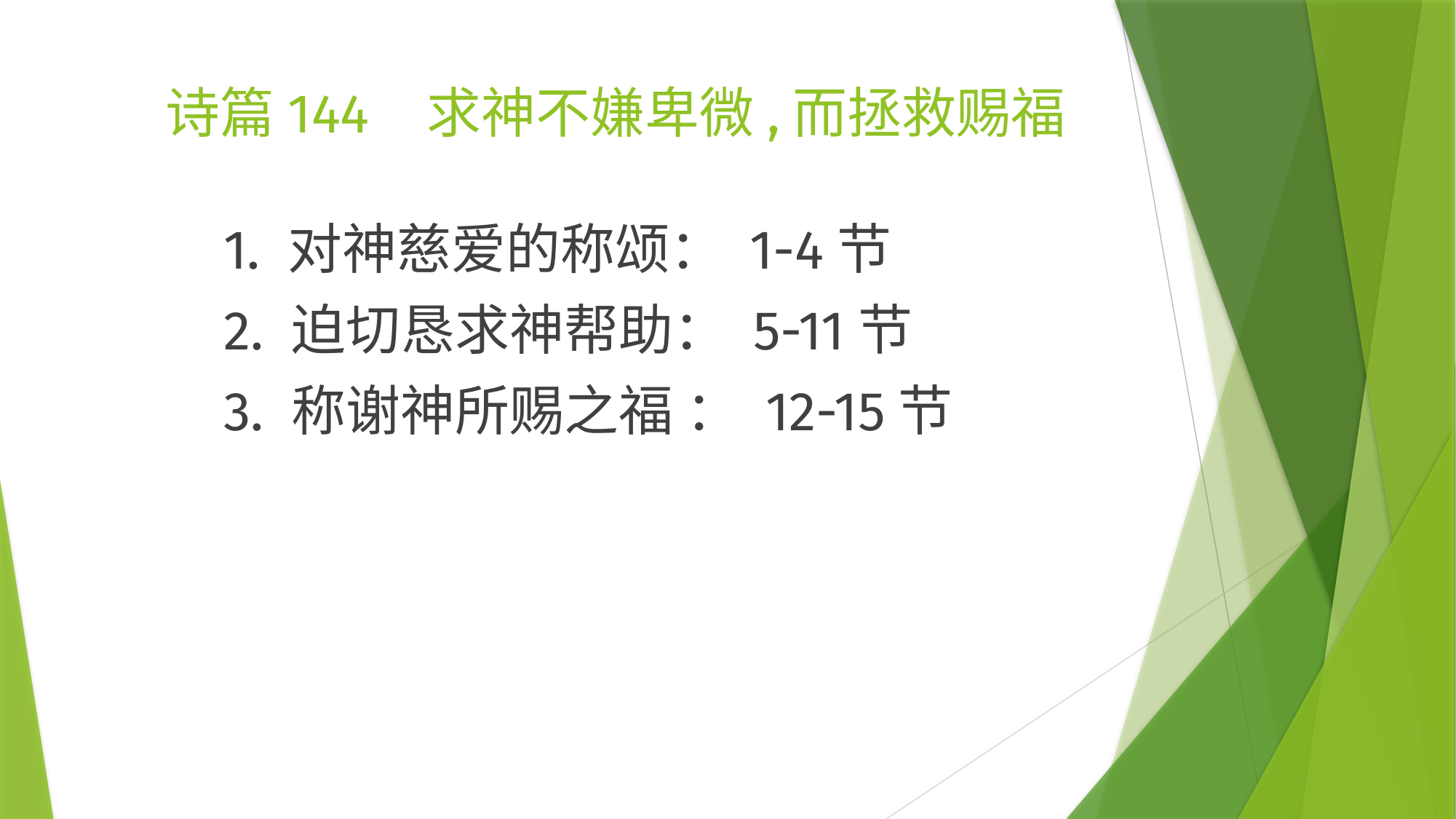

# 诗篇144   求神不嫌卑微,而拯救赐福
1. 对神慈爱的称颂： 1-4节
2. 迫切恳求神帮助： 5-11节
3. 称谢神所赐之福 ： 12-15节